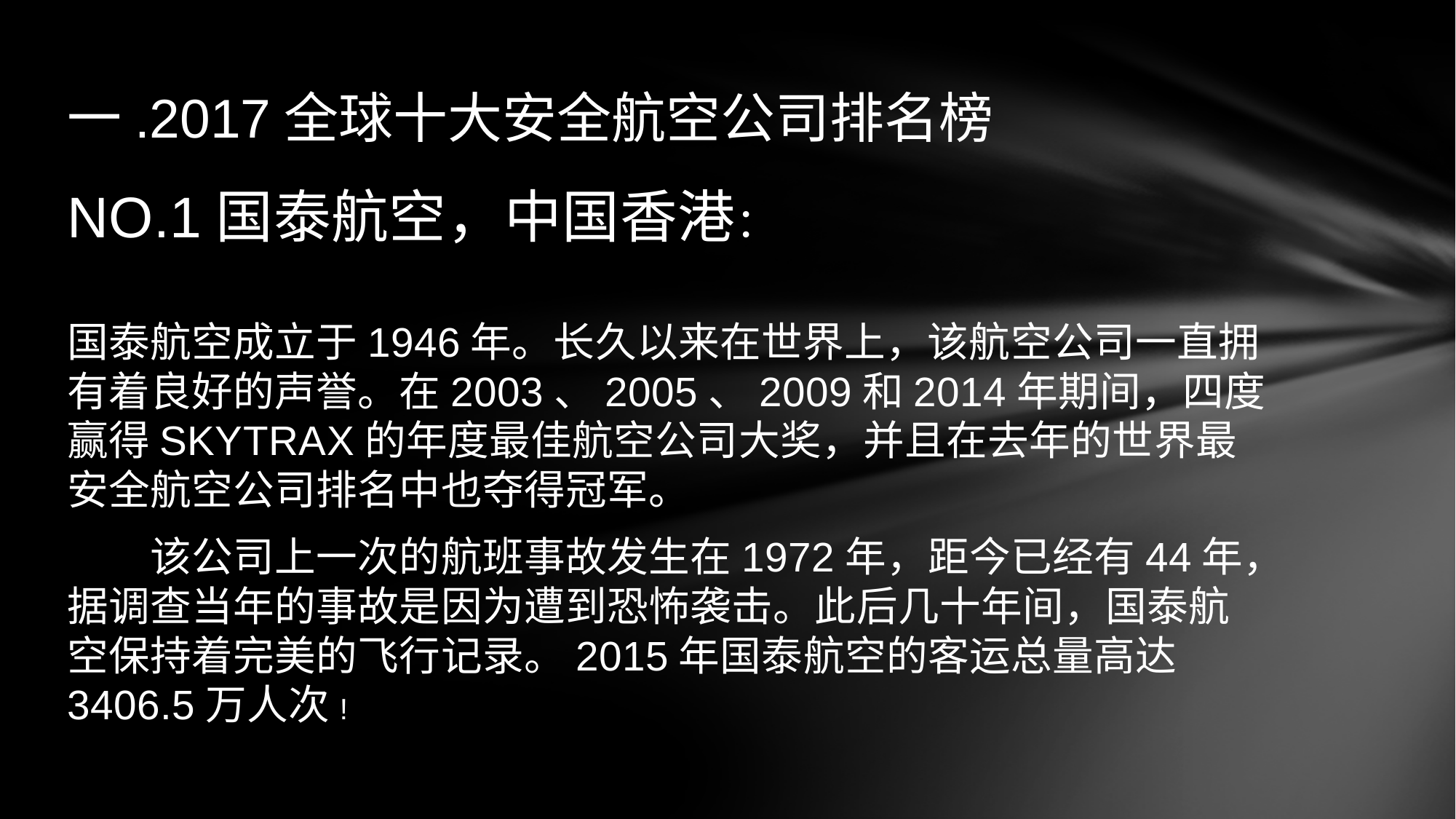

# 一.2017全球十大安全航空公司排名榜
NO.1国泰航空，中国香港：
国泰航空成立于1946年。长久以来在世界上，该航空公司一直拥有着良好的声誉。在2003、2005、2009和2014年期间，四度赢得SKYTRAX的年度最佳航空公司大奖，并且在去年的世界最安全航空公司排名中也夺得冠军。
　　该公司上一次的航班事故发生在1972年，距今已经有44年，据调查当年的事故是因为遭到恐怖袭击。此后几十年间，国泰航空保持着完美的飞行记录。2015年国泰航空的客运总量高达3406.5万人次!